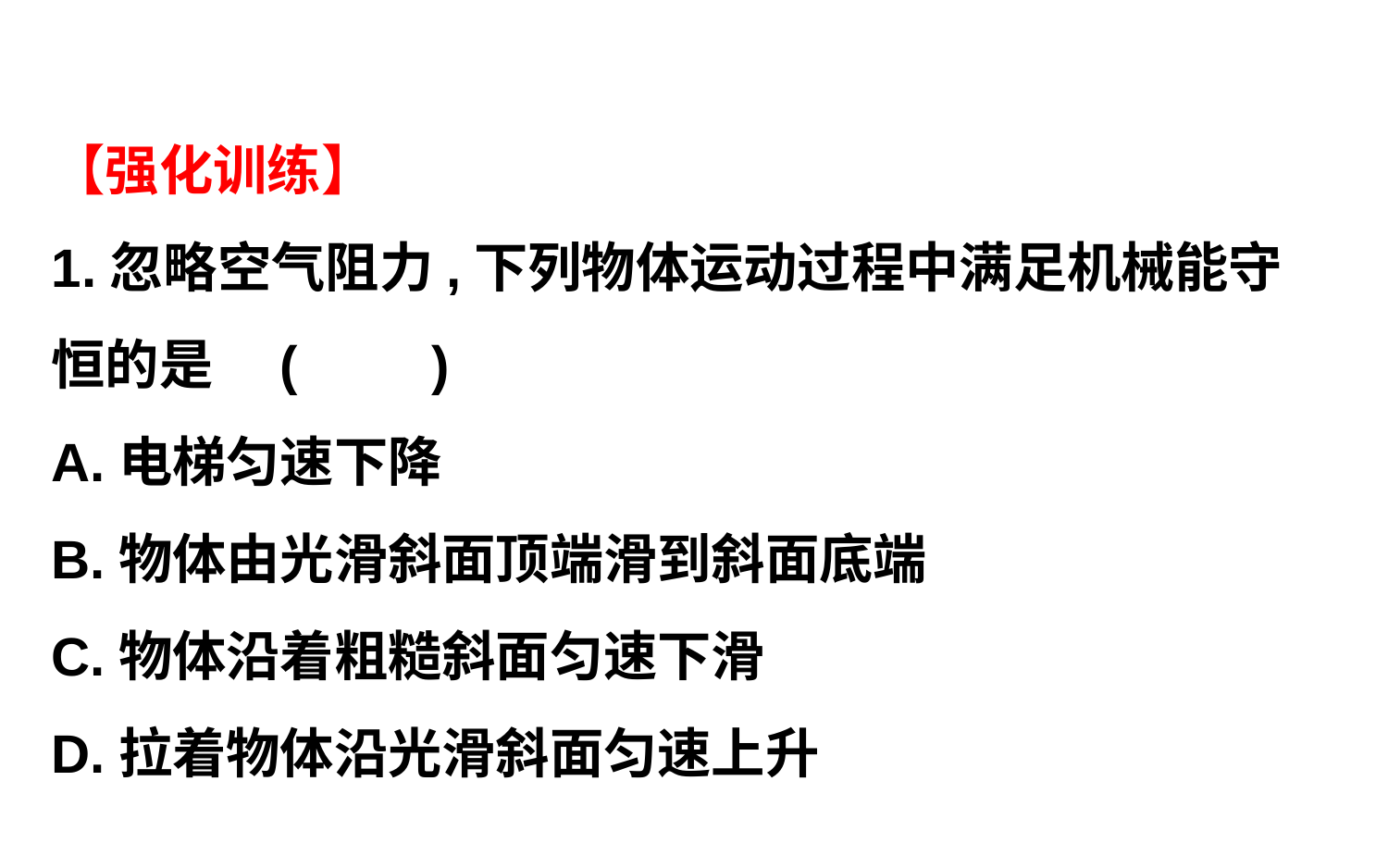

【强化训练】
1.忽略空气阻力,下列物体运动过程中满足机械能守恒的是　(　　)
A.电梯匀速下降
B.物体由光滑斜面顶端滑到斜面底端
C.物体沿着粗糙斜面匀速下滑
D.拉着物体沿光滑斜面匀速上升